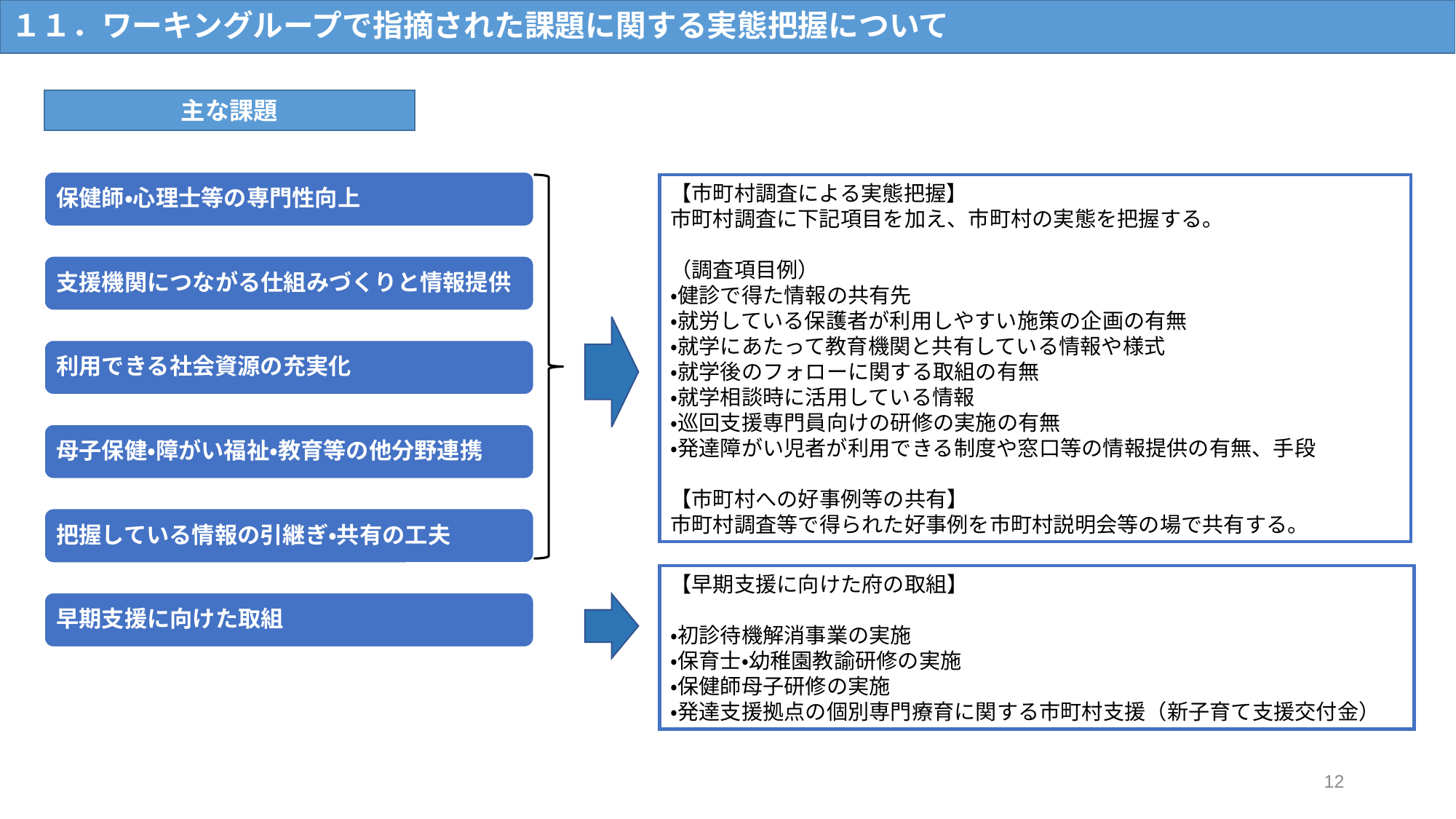

１１．ワーキングループで指摘された課題に関する実態把握について
主な課題
保健師・心理士等の専門性向上

支援機関につながる仕組みづくりと情報提供

利用できる社会資源の充実化

母子保健・障がい福祉・教育等の他分野連携

把握している情報の引継ぎ・共有の工夫

早期支援に向けた取組

【市町村調査による実態把握】
市町村調査に下記項目を加え、市町村の実態を把握する。

（調査項目例）
・健診で得た情報の共有先
・就労している保護者が利用しやすい施策の企画の有無
・就学にあたって教育機関と共有している情報や様式
・就学後のフォローに関する取組の有無
・就学相談時に活用している情報
・巡回支援専門員向けの研修の実施の有無
・発達障がい児者が利用できる制度や窓口等の情報提供の有無、手段

【市町村への好事例等の共有】
市町村調査等で得られた好事例を市町村説明会等の場で共有する。

【早期支援に向けた府の取組】

・初診待機解消事業の実施
・保育士・幼稚園教諭研修の実施
・保健師母子研修の実施
・発達支援拠点の個別専門療育に関する市町村支援（新子育て支援交付金）

12